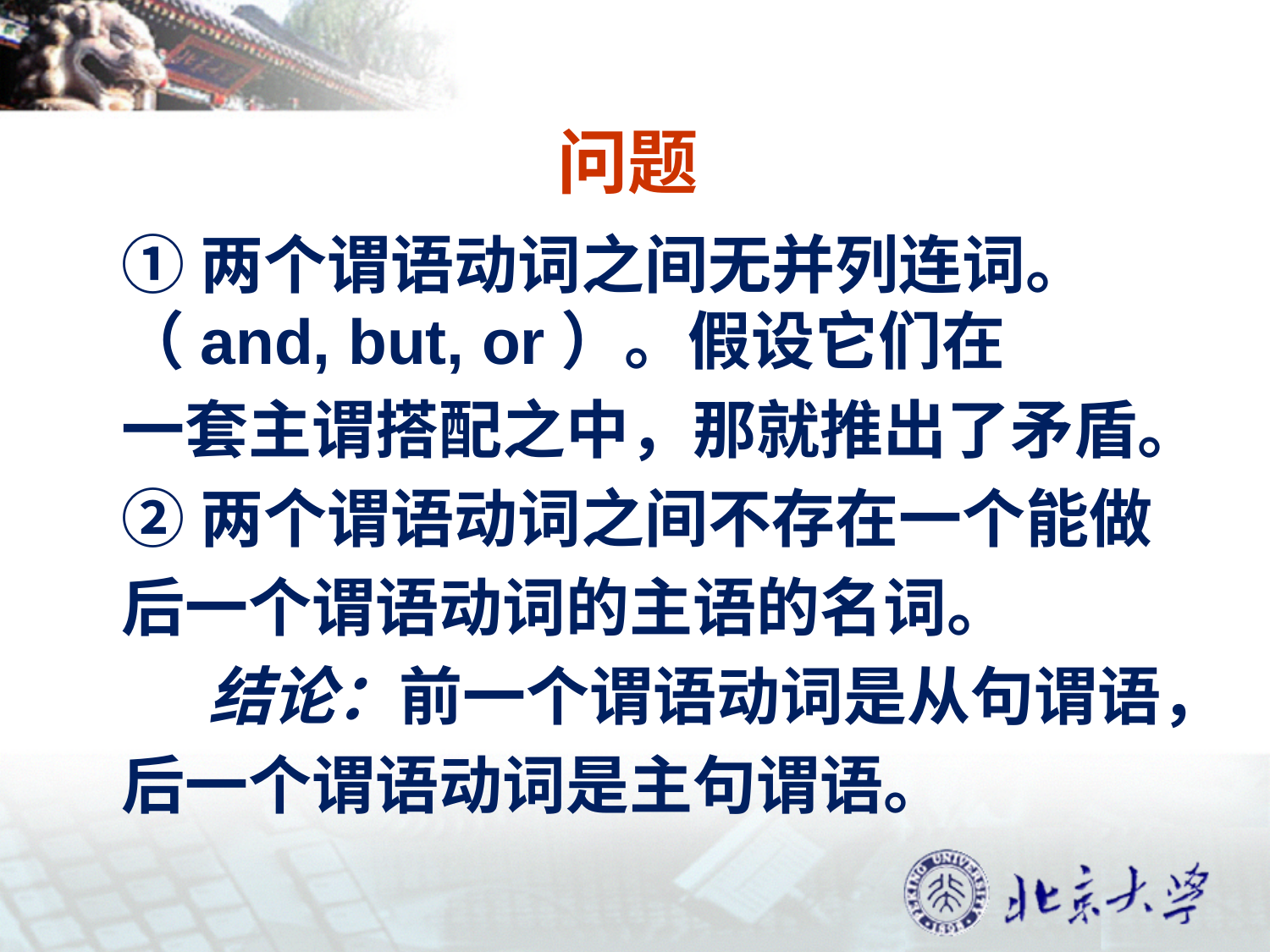

# 问题
①两个谓语动词之间无并列连词。（and, but, or）。假设它们在
一套主谓搭配之中，那就推出了矛盾。
②两个谓语动词之间不存在一个能做
后一个谓语动词的主语的名词。
     结论：前一个谓语动词是从句谓语，
后一个谓语动词是主句谓语。